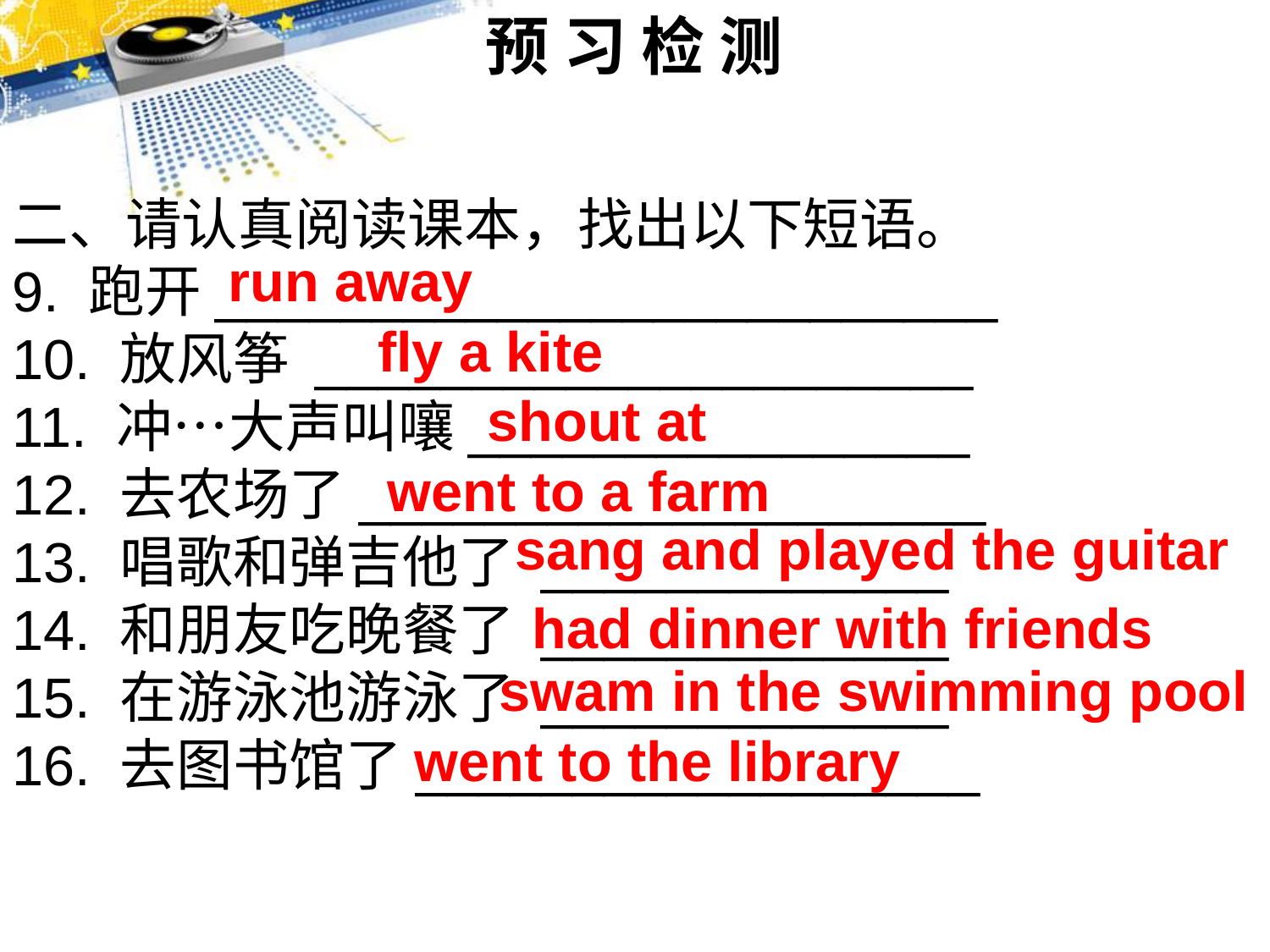

预 习 检 测
二、请认真阅读课本，找出以下短语。
9. 跑开_________________________
10. 放风筝 _____________________
11. 冲…大声叫嚷________________
12. 去农场了____________________
13. 唱歌和弹吉他了 _____________
14. 和朋友吃晚餐了 _____________
15. 在游泳池游泳了 _____________
16. 去图书馆了__________________
run away
fly a kite
shout at
went to a farm
 sang and played the guitar
 had dinner with friends
swam in the swimming pool
went to the library